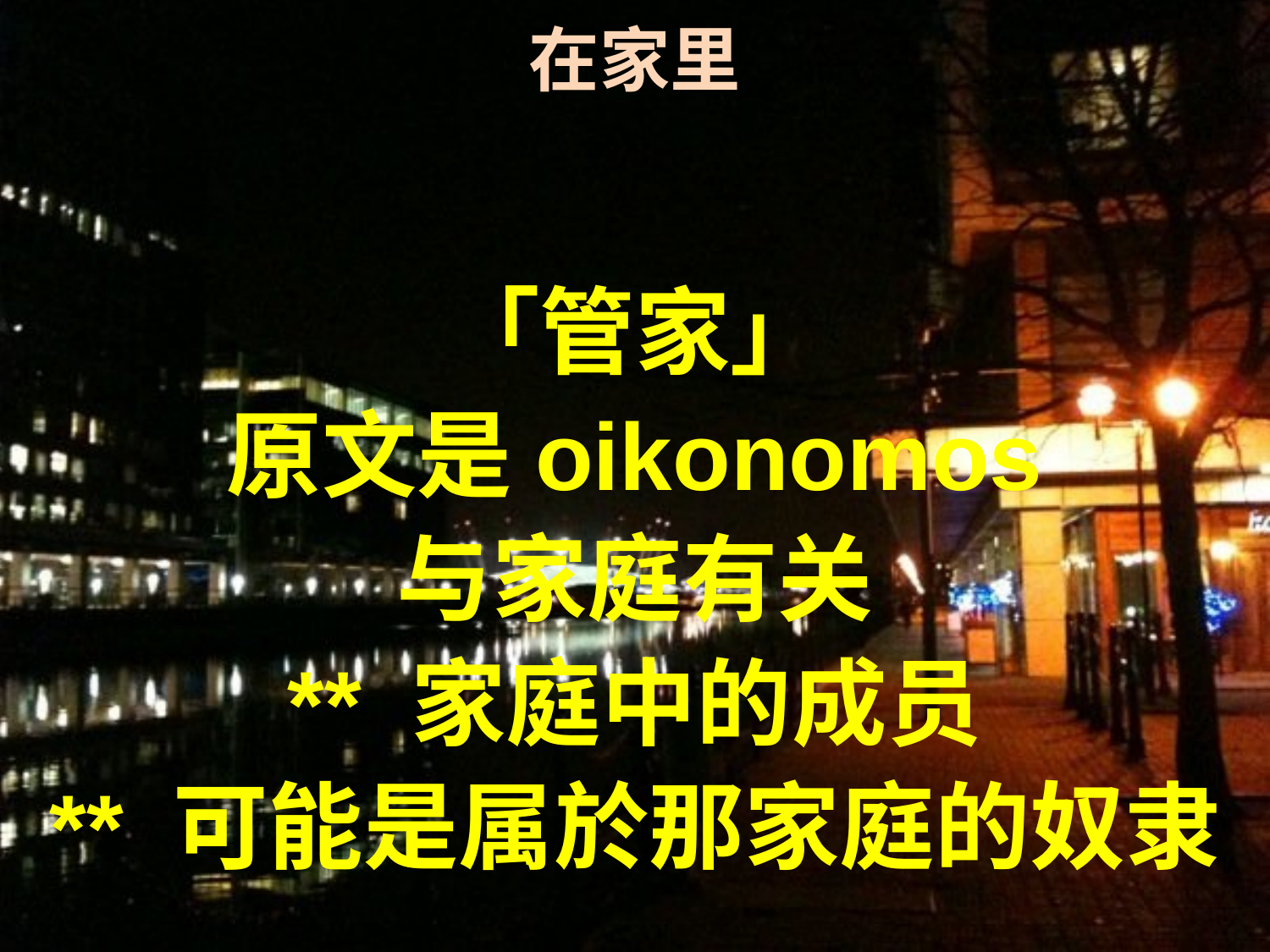

在家里

「管家」
原文是oikonomos
与家庭有关
** 家庭中的成员
** 可能是属於那家庭的奴隶